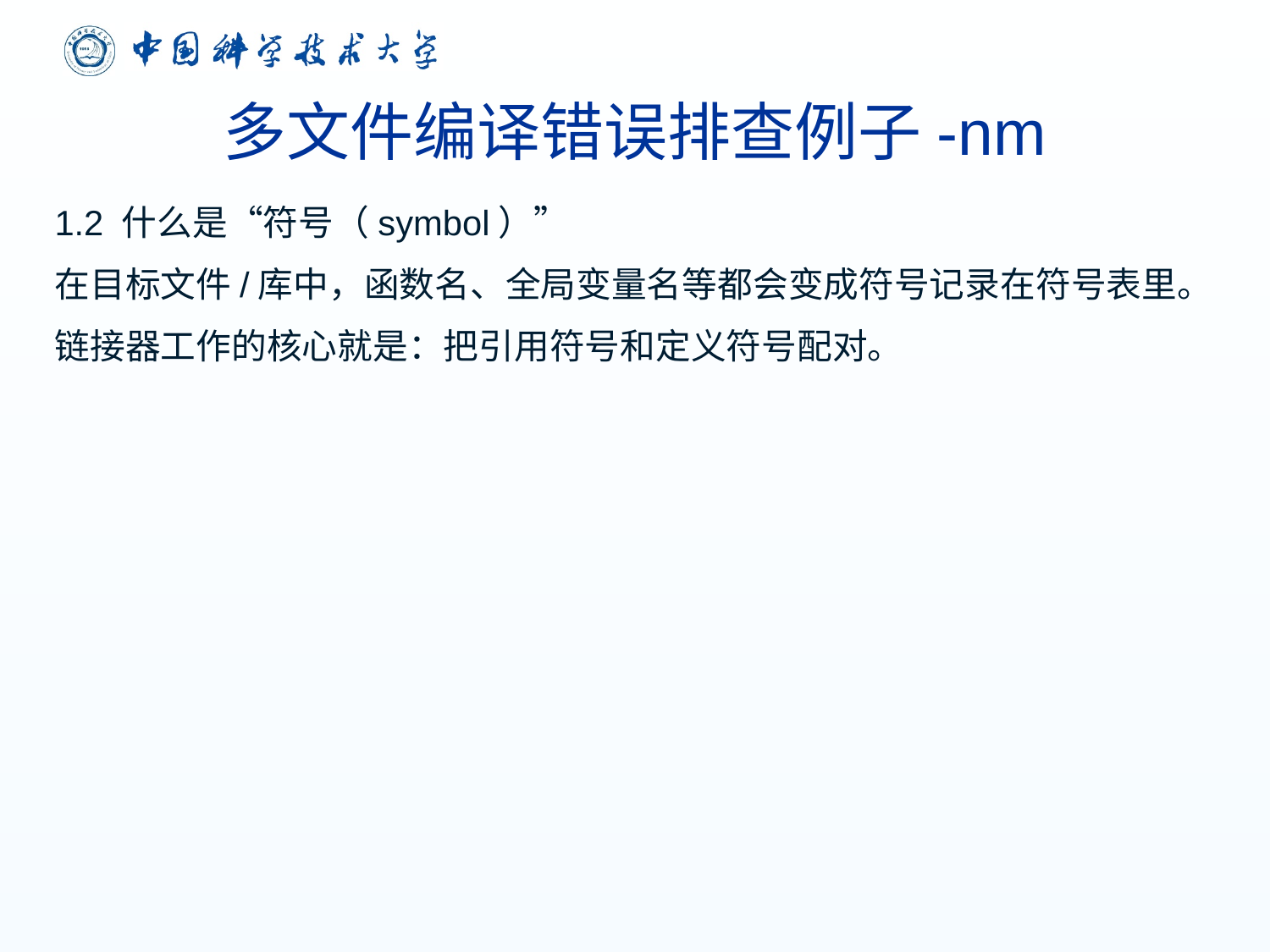

# 多文件编译错误排查例子-nm
1.2 什么是“符号（symbol）”
在目标文件/库中，函数名、全局变量名等都会变成符号记录在符号表里。
链接器工作的核心就是：把引用符号和定义符号配对。